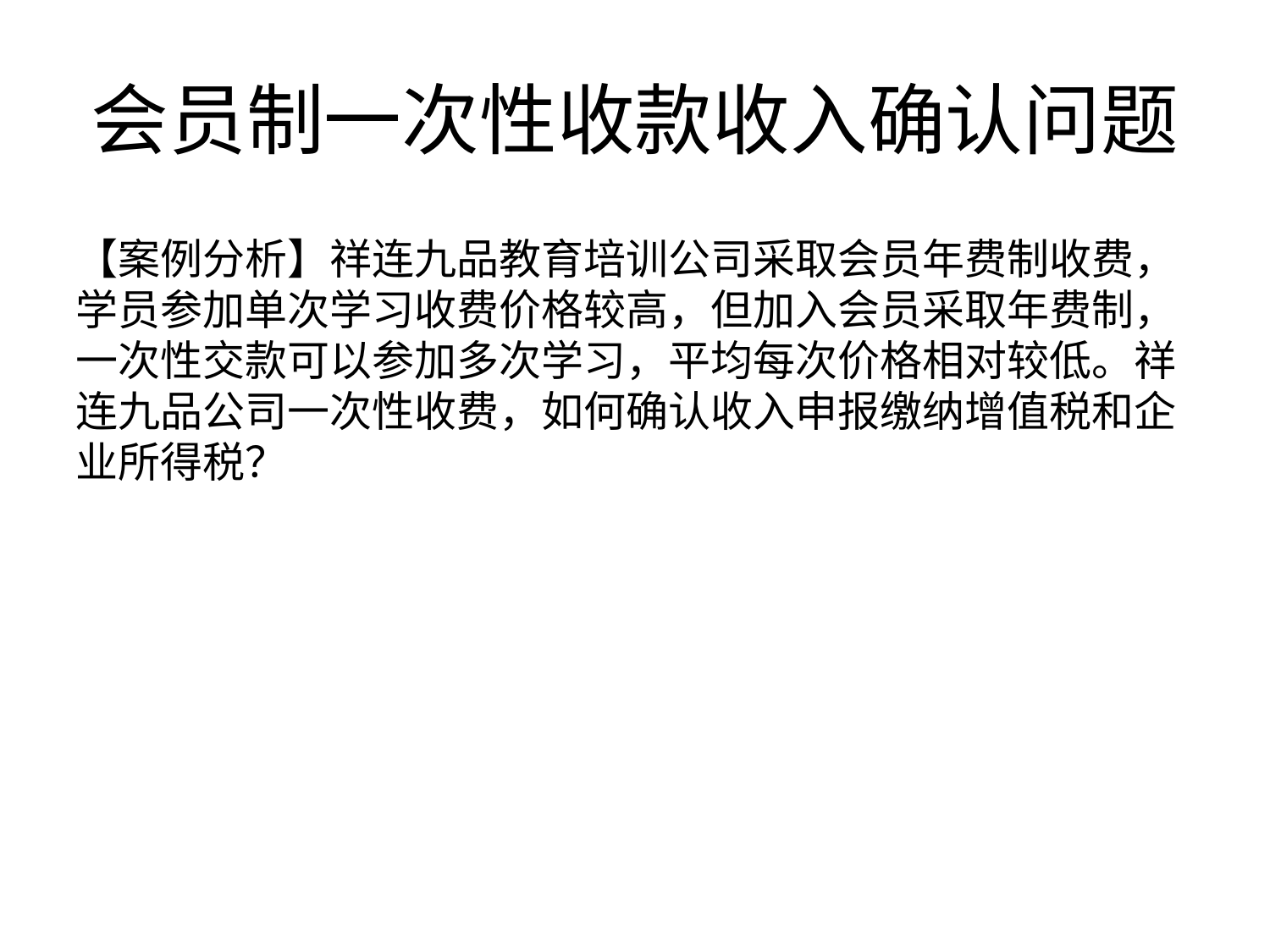

# 会员制一次性收款收入确认问题
【案例分析】祥连九品教育培训公司采取会员年费制收费，学员参加单次学习收费价格较高，但加入会员采取年费制，一次性交款可以参加多次学习，平均每次价格相对较低。祥连九品公司一次性收费，如何确认收入申报缴纳增值税和企业所得税？